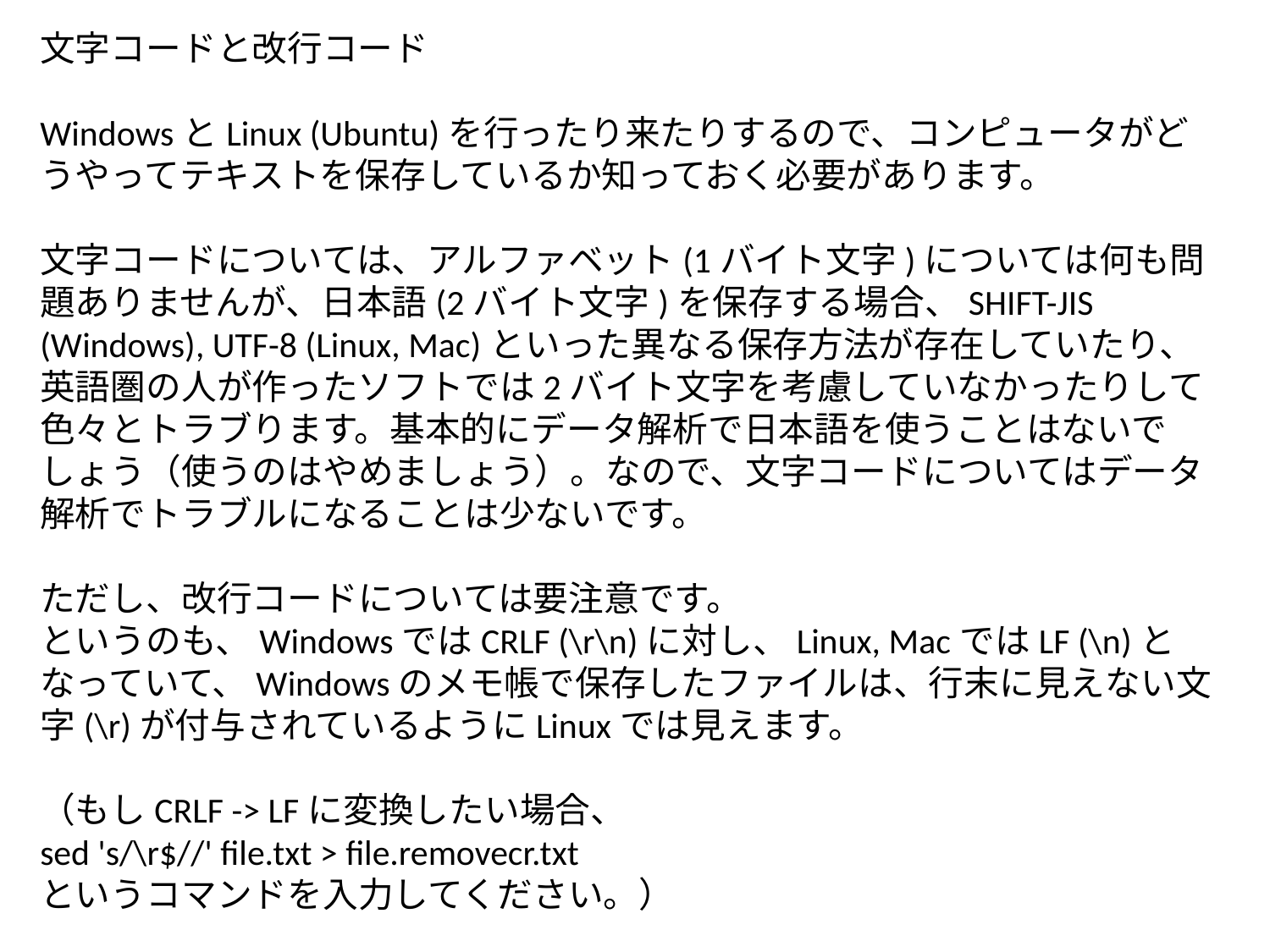

文字コードと改行コード

WindowsとLinux (Ubuntu)を行ったり来たりするので、コンピュータがどうやってテキストを保存しているか知っておく必要があります。

文字コードについては、アルファベット(1バイト文字)については何も問題ありませんが、日本語(2バイト文字)を保存する場合、SHIFT-JIS (Windows), UTF-8 (Linux, Mac)といった異なる保存方法が存在していたり、英語圏の人が作ったソフトでは2バイト文字を考慮していなかったりして色々とトラブります。基本的にデータ解析で日本語を使うことはないでしょう（使うのはやめましょう）。なので、文字コードについてはデータ解析でトラブルになることは少ないです。

ただし、改行コードについては要注意です。
というのも、WindowsではCRLF (\r\n)に対し、Linux, MacではLF (\n)となっていて、Windowsのメモ帳で保存したファイルは、行末に見えない文字(\r)が付与されているようにLinuxでは見えます。

（もしCRLF -> LFに変換したい場合、
sed 's/\r$//' file.txt > file.removecr.txt
というコマンドを入力してください。）